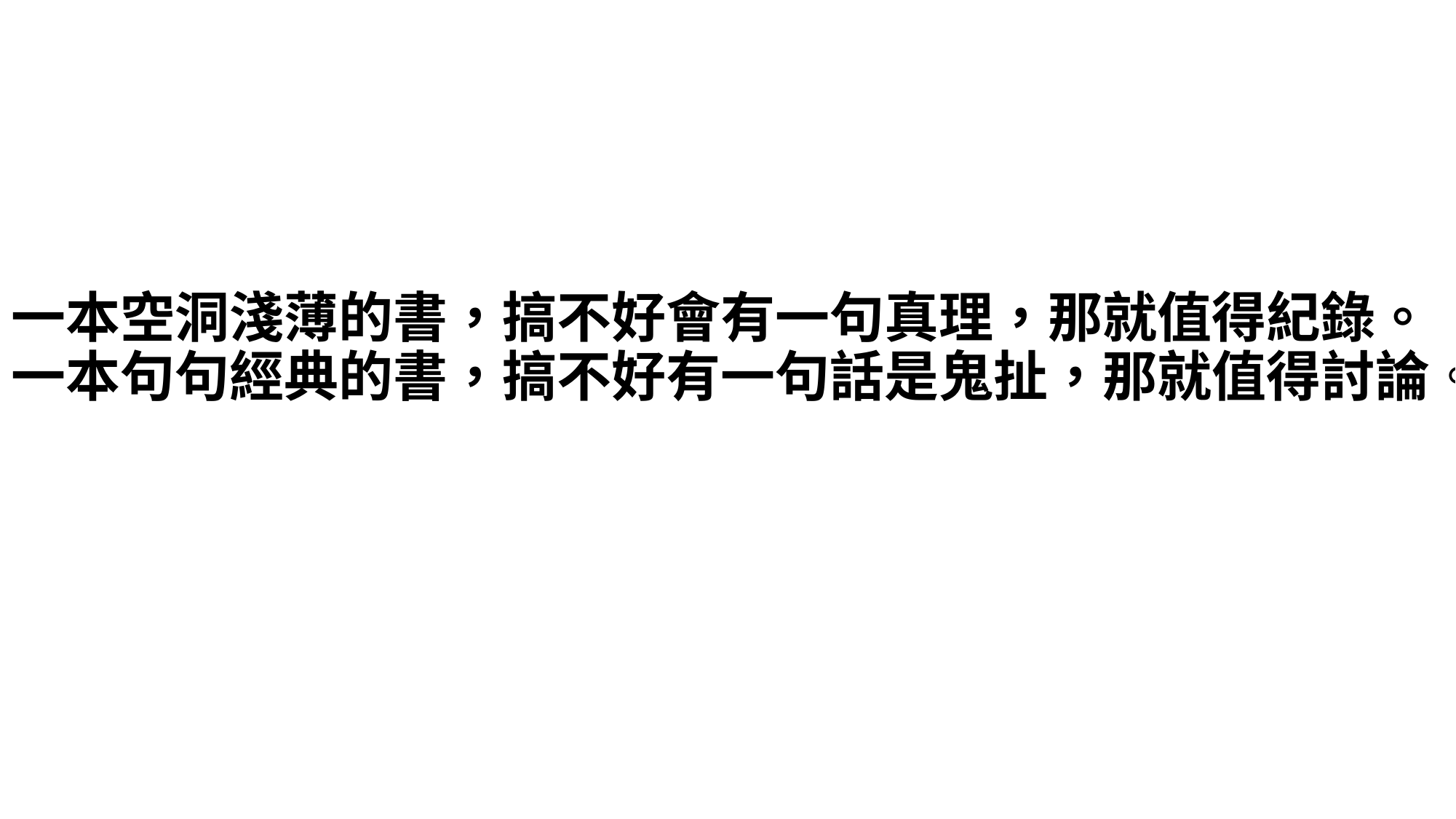

一本空洞淺薄的書，搞不好會有一句真理，那就值得紀錄。
一本句句經典的書，搞不好有一句話是鬼扯，那就值得討論。